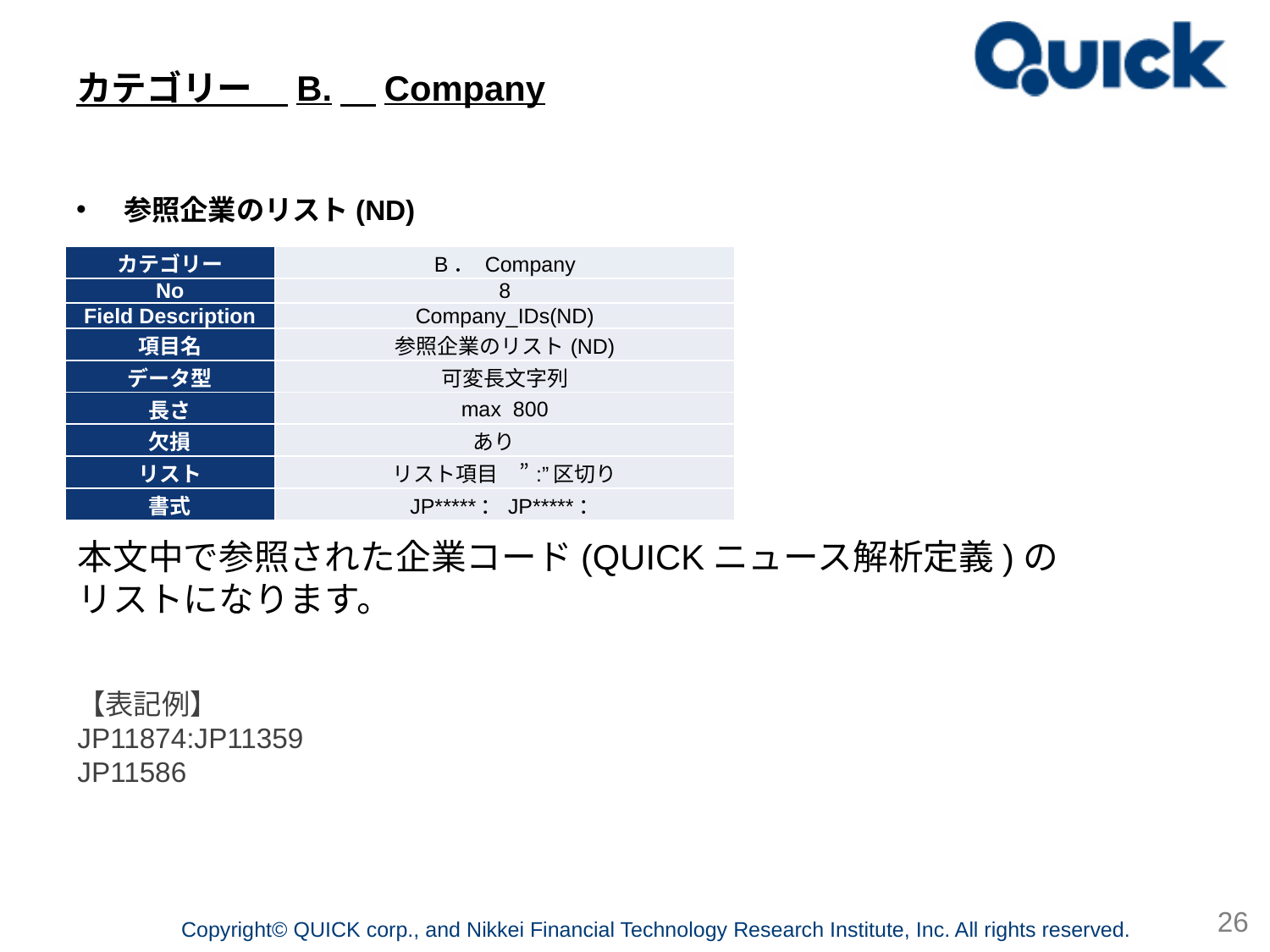

# カテゴリー　B.　Company
参照企業のリスト(ND)
| カテゴリー | B． Company |
| --- | --- |
| No | 8 |
| Field Description | Company\_IDs(ND) |
| 項目名 | 参照企業のリスト(ND) |
| データ型 | 可変長文字列 |
| 長さ | max 800 |
| 欠損 | あり |
| リスト | リスト項目　”:”区切り |
| 書式 | JP\*\*\*\*\*：JP\*\*\*\*\*： |
本文中で参照された企業コード(QUICKニュース解析定義)の
リストになります。

【表記例】
JP11874:JP11359
JP11586
26